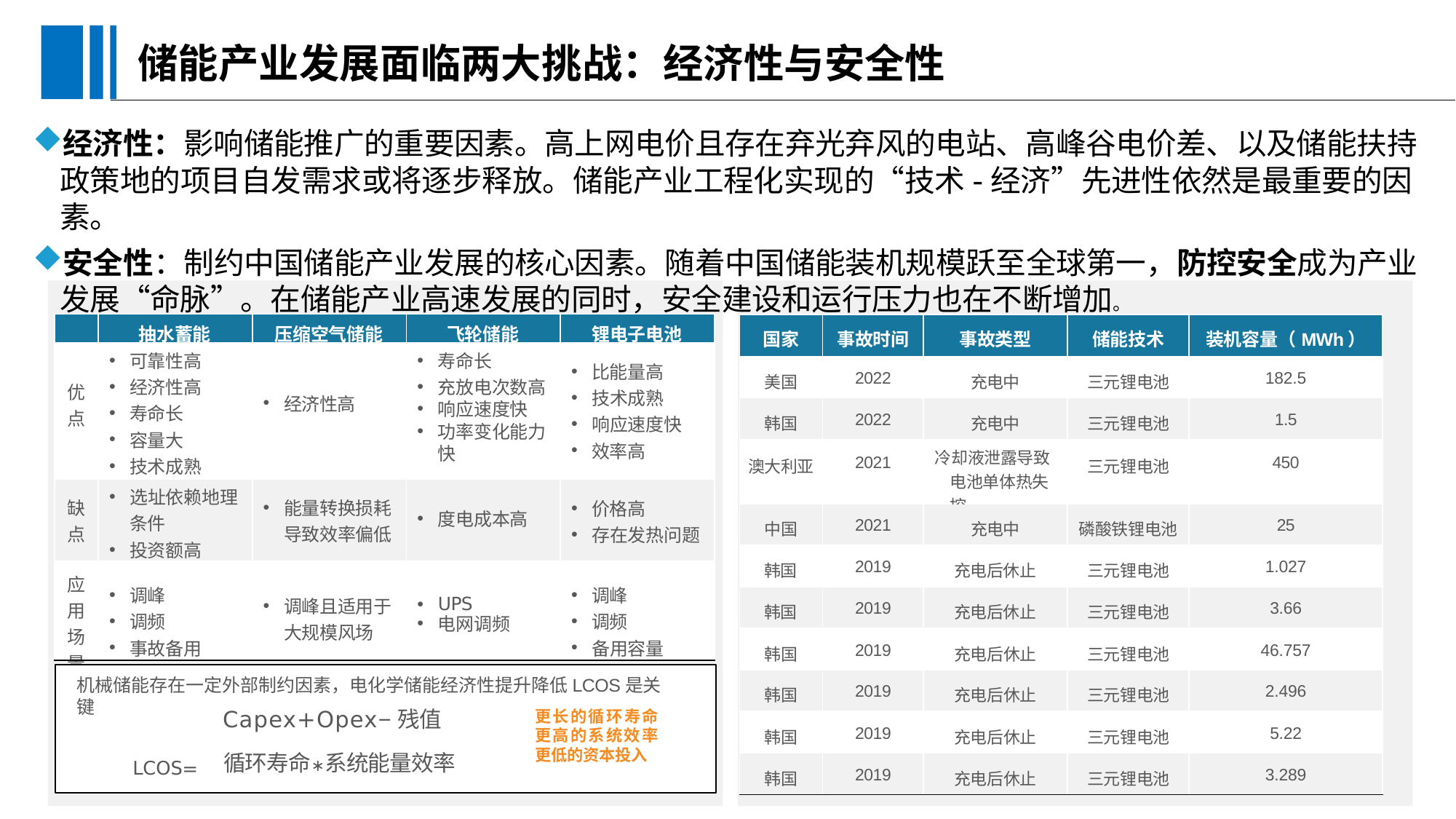

储能产业发展面临两大挑战：经济性与安全性
经济性：影响储能推广的重要因素。高上网电价且存在弃光弃风的电站、高峰谷电价差、以及储能扶持政策地的项目自发需求或将逐步释放。储能产业工程化实现的“技术-经济”先进性依然是最重要的因素。
安全性：制约中国储能产业发展的核心因素。随着中国储能装机规模跃至全球第一，防控安全成为产业发展“命脉”。在储能产业高速发展的同时，安全建设和运行压力也在不断增加。
      成熟储能技术优缺点对比	      2019-2022年储能项目部分重大事故

|  | 抽水蓄能 | 压缩空气储能 | 飞轮储能 | 锂电子电池 |
| --- | --- | --- | --- | --- |
| 优点 | 可靠性高 经济性高 寿命长 容量大 技术成熟 | 经济性高 | 寿命长 充放电次数高 响应速度快 功率变化能力快 | 比能量高 技术成熟 响应速度快 效率高 |
| 缺点 | 选址依赖地理条件 投资额高 | 能量转换损耗导致效率偏低 | 度电成本高 | 价格高 存在发热问题 |
| 应用场景 | 调峰 调频 事故备用 | 调峰且适用于大规模风场 | UPS 电网调频 | 调峰 调频 备用容量 |
| 国家 | 事故时间 | 事故类型 | 储能技术 | 装机容量（MWh） |
| --- | --- | --- | --- | --- |
| 美国 | 2022 | 充电中 | 三元锂电池 | 182.5 |
| 韩国 | 2022 | 充电中 | 三元锂电池 | 1.5 |
| 澳大利亚 | 2021 | 冷却液泄露导致电池单体热失控 | 三元锂电池 | 450 |
| 中国 | 2021 | 充电中 | 磷酸铁锂电池 | 25 |
| 韩国 | 2019 | 充电后休止 | 三元锂电池 | 1.027 |
| 韩国 | 2019 | 充电后休止 | 三元锂电池 | 3.66 |
| 韩国 | 2019 | 充电后休止 | 三元锂电池 | 46.757 |
| 韩国 | 2019 | 充电后休止 | 三元锂电池 | 2.496 |
| 韩国 | 2019 | 充电后休止 | 三元锂电池 | 5.22 |
| 韩国 | 2019 | 充电后休止 | 三元锂电池 | 3.289 |

机械储能存在一定外部制约因素，电化学储能经济性提升降低LCOS是关键
Capex+Opex−残值
更长的循环寿命更高的系统效率更低的资本投入
LCOS=
循环寿命∗系统能量效率